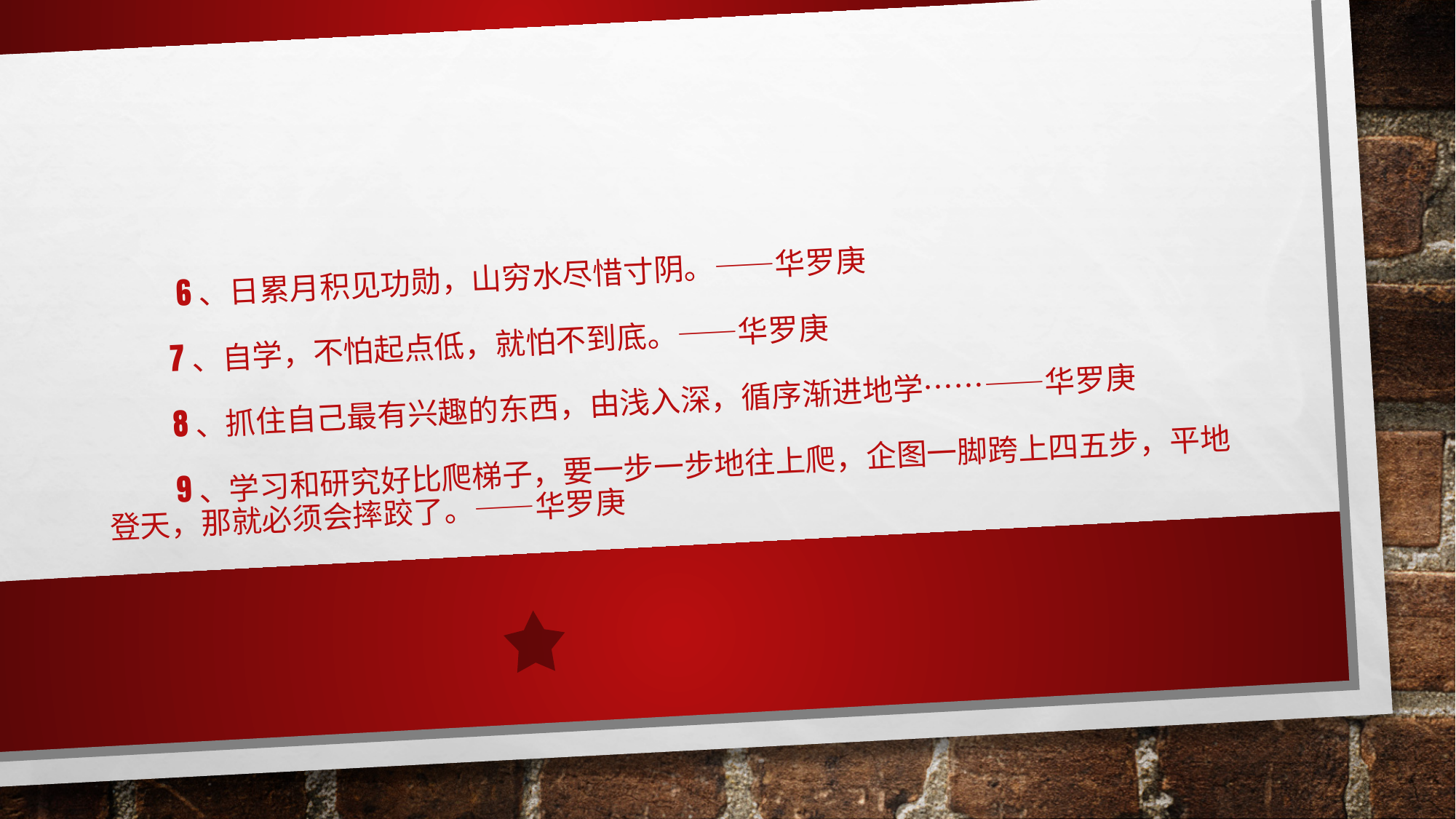

# 6、日累月积见功勋，山穷水尽惜寸阴。——华罗庚 　　7、自学，不怕起点低，就怕不到底。——华罗庚 　　8、抓住自己最有兴趣的东西，由浅入深，循序渐进地学……——华罗庚 　　9、学习和研究好比爬梯子，要一步一步地往上爬，企图一脚跨上四五步，平地登天，那就必须会摔跤了。——华罗庚